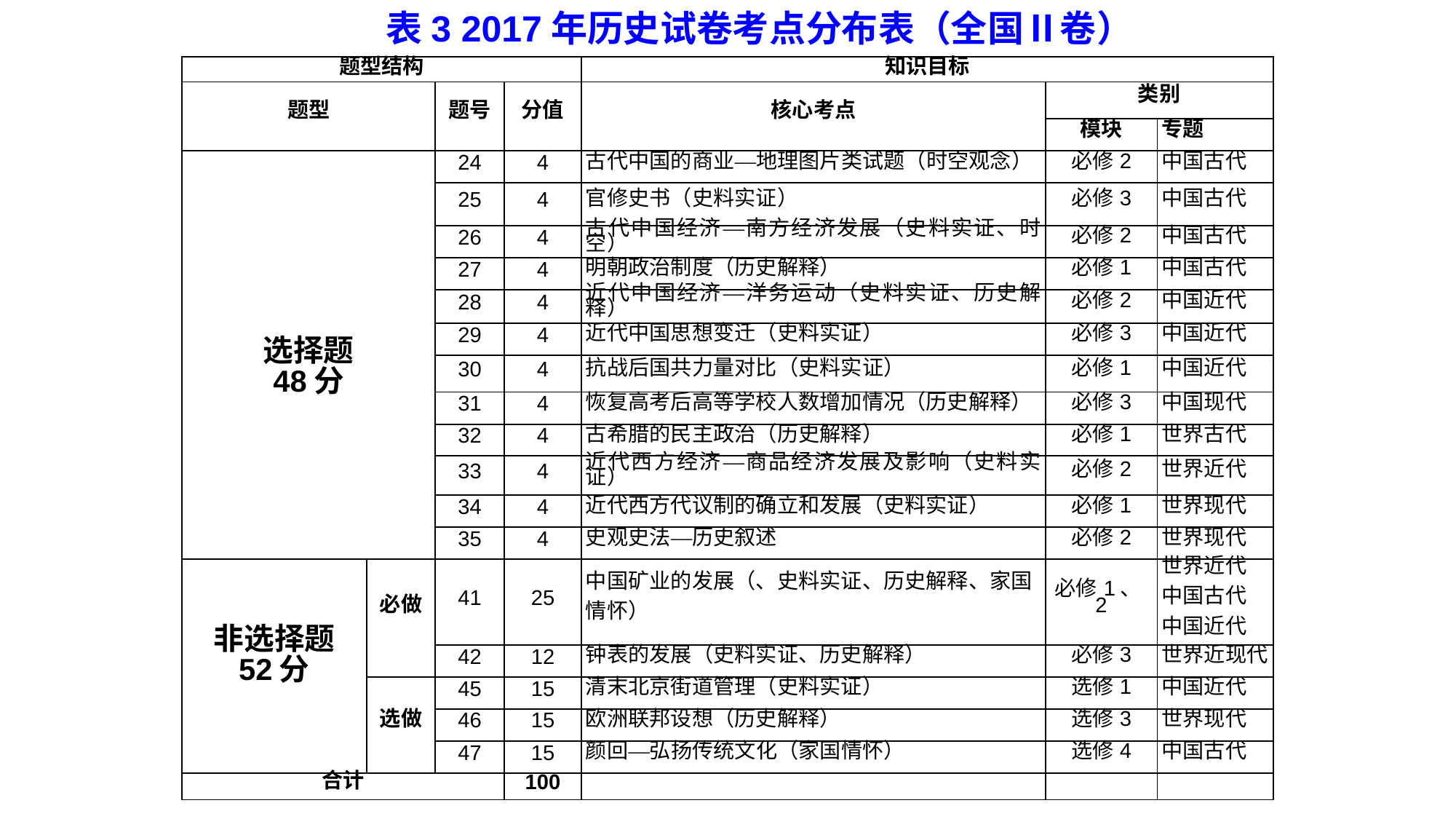

表3 2017年历史试卷考点分布表（全国Ⅱ卷）
| 题型结构 |  |  |  | 知识目标 |  |  |
| --- | --- | --- | --- | --- | --- | --- |
| 题型 |  | 题号 | 分值 | 核心考点 | 类别 |  |
|  |  |  |  |  | 模块 | 专题 |
| 选择题 48分 |  | 24 | 4 | 古代中国的商业—地理图片类试题（时空观念） | 必修2 | 中国古代 |
|  |  | 25 | 4 | 官修史书（史料实证） | 必修3 | 中国古代 |
|  |  | 26 | 4 | 古代中国经济—南方经济发展（史料实证、时空） | 必修2 | 中国古代 |
|  |  | 27 | 4 | 明朝政治制度（历史解释） | 必修1 | 中国古代 |
|  |  | 28 | 4 | 近代中国经济—洋务运动（史料实证、历史解释） | 必修2 | 中国近代 |
|  |  | 29 | 4 | 近代中国思想变迁（史料实证） | 必修3 | 中国近代 |
|  |  | 30 | 4 | 抗战后国共力量对比（史料实证） | 必修1 | 中国近代 |
|  |  | 31 | 4 | 恢复高考后高等学校人数增加情况（历史解释） | 必修3 | 中国现代 |
|  |  | 32 | 4 | 古希腊的民主政治（历史解释） | 必修1 | 世界古代 |
|  |  | 33 | 4 | 近代西方经济—商品经济发展及影响（史料实证） | 必修2 | 世界近代 |
|  |  | 34 | 4 | 近代西方代议制的确立和发展（史料实证） | 必修1 | 世界现代 |
|  |  | 35 | 4 | 史观史法—历史叙述 | 必修2 | 世界现代 |
| 非选择题 52分 | 必做 | 41 | 25 | 中国矿业的发展（、史料实证、历史解释、家国 情怀） | 必修1、2 | 世界近代 中国古代 中国近代 |
|  |  | 42 | 12 | 钟表的发展（史料实证、历史解释） | 必修3 | 世界近现代 |
|  | 选做 | 45 | 15 | 清末北京街道管理（史料实证） | 选修1 | 中国近代 |
|  |  | 46 | 15 | 欧洲联邦设想（历史解释） | 选修3 | 世界现代 |
|  |  | 47 | 15 | 颜回—弘扬传统文化（家国情怀） | 选修4 | 中国古代 |
| 合计 |  |  | 100 |  |  |  |